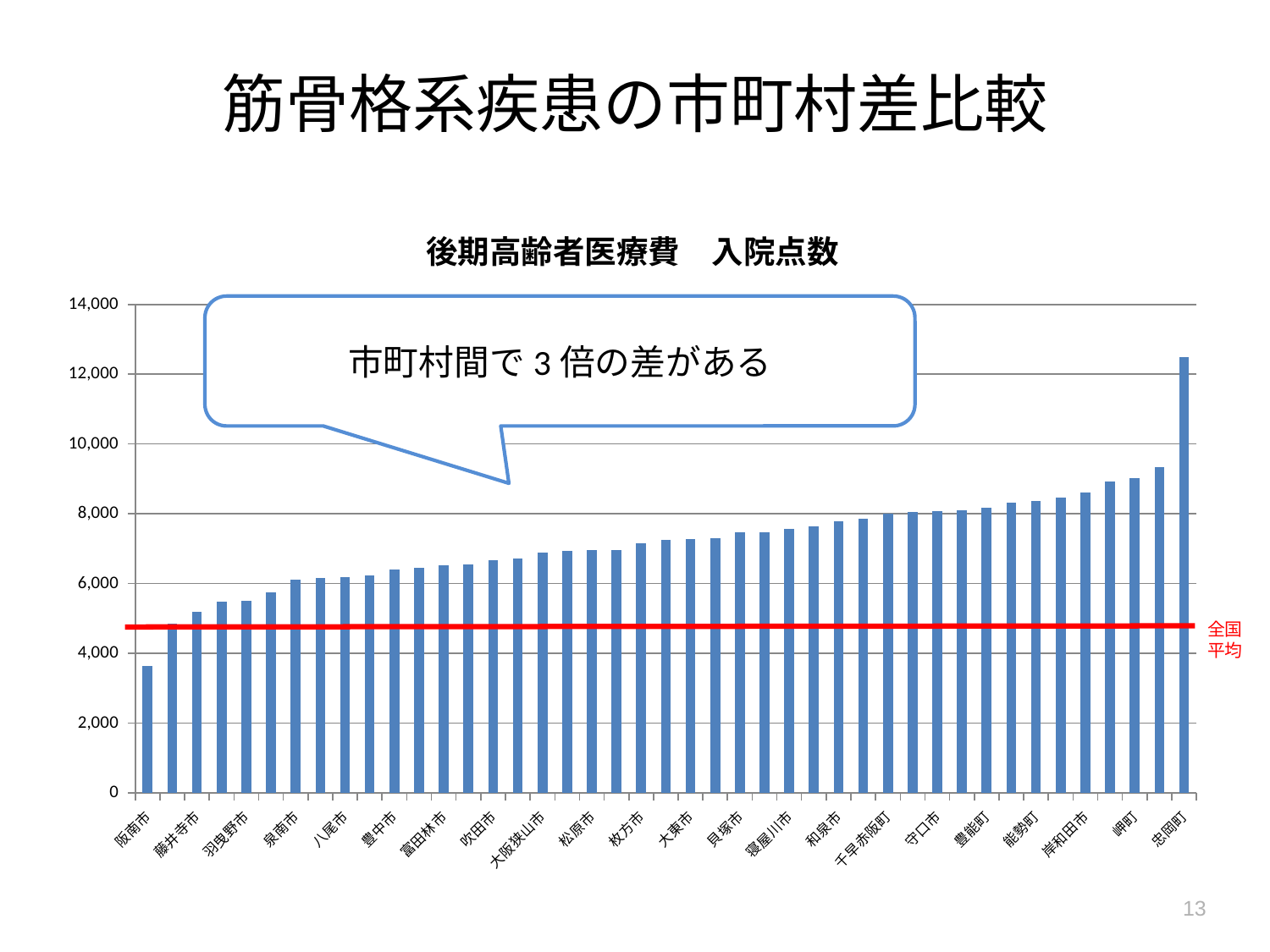

# 筋骨格系疾患の市町村差比較

### Chart: 後期高齢者医療費　入院点数

| Category |  |
|---|---|
| 阪南市 | 3643.5821785369 |
| 太子町 | 4843.522452504318 |
| 藤井寺市 | 5194.582222944427 |
| 田尻町 | 5485.4604316546765 |
| 羽曳野市 | 5508.021910760223 |
| 柏原市 | 5746.240161943319 |
| 泉南市 | 6101.939857288481 |
| 河南町 | 6155.755885997522 |
| 八尾市 | 6180.15567602935 |
| 門真市 | 6243.49452975048 |
| 豊中市 | 6409.053717823769 |
| 高石市 | 6442.491019741725 |
| 富田林市 | 6515.395972571825 |
| 河内長野市 | 6548.136670496983 |
| 吹田市 | 6665.5470059057825 |
| 熊取町 | 6709.029747149231 |
| 大阪狭山市 | 6898.436179500611 |
| 泉大津市 | 6942.200374801788 |
| 松原市 | 6968.63956687672 |
| 泉佐野市 | 6969.2681444710715 |
| 枚方市 | 7161.387183221672 |
| 茨木市 | 7244.970569105691 |
| 大東市 | 7277.968895800933 |
| 四条畷市 | 7312.211948490606 |
| 貝塚市 | 7462.553583486061 |
| 箕面市 | 7483.338153977031 |
| 寝屋川市 | 7563.8191266209 |
| 東大阪市 | 7638.893852719513 |
| 和泉市 | 7798.623932689311 |
| 大阪市 | 7867.449481243142 |
| 千早赤阪町 | 8006.907344632768 |
| 池田市 | 8049.259274654473 |
| 守口市 | 8071.727641952696 |
| 摂津市 | 8092.180501392758 |
| 豊能町 | 8177.964195298373 |
| 高槻市 | 8327.993251954464 |
| 能勢町 | 8360.716603569497 |
| 交野市 | 8454.5968781812 |
| 岸和田市 | 8601.202986938148 |
| 堺市 | 8926.871961285362 |
| 岬町 | 9012.909957627118 |
| 島本町 | 9350.644941265631 |
| 忠岡町 | 12486.956395348838 |
市町村間で3倍の差がある
全国平均
13